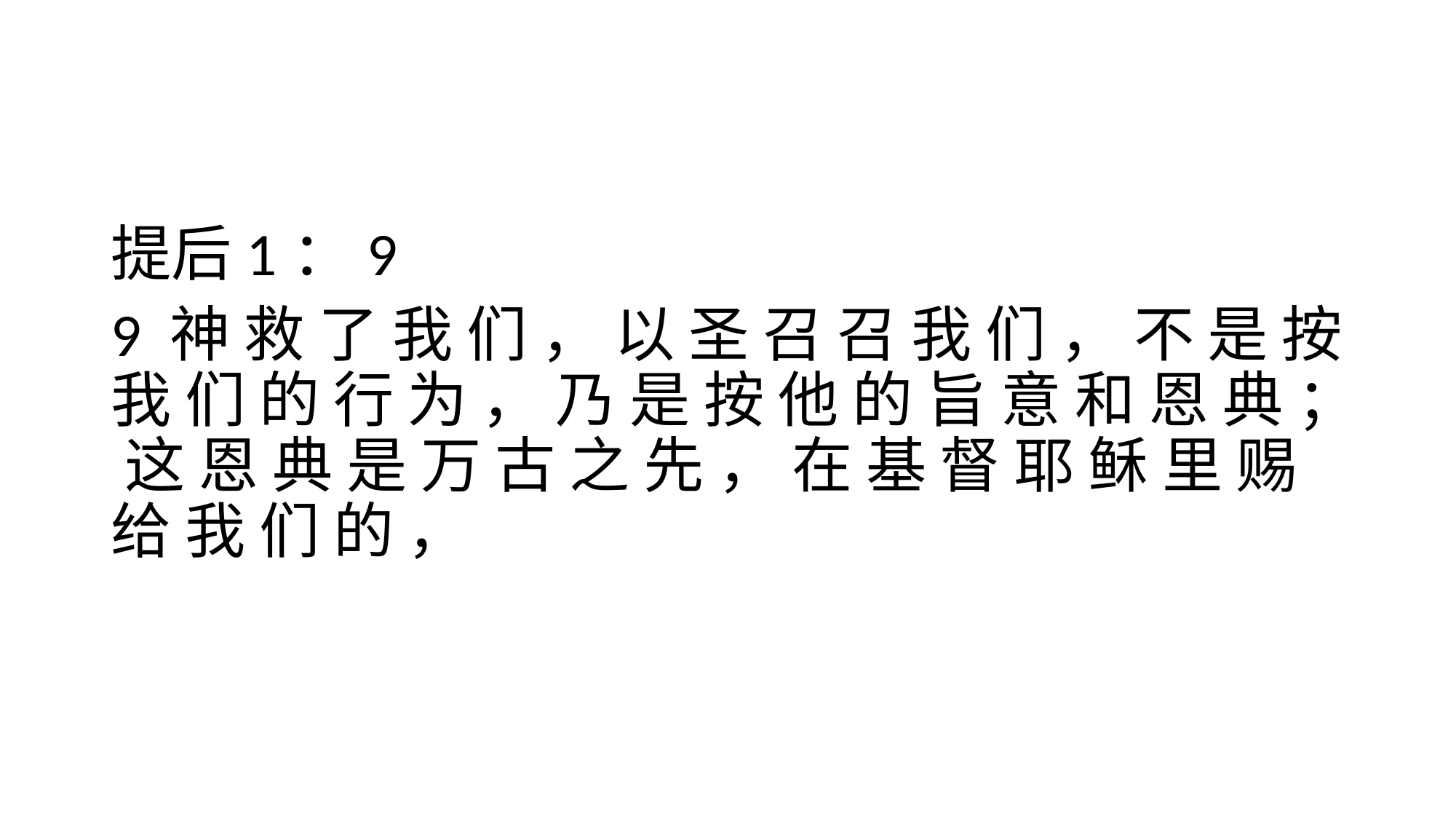

#
提后1：9
9 神 救 了 我 们 ， 以 圣 召 召 我 们 ， 不 是 按 我 们 的 行 为 ， 乃 是 按 他 的 旨 意 和 恩 典 ； 这 恩 典 是 万 古 之 先 ， 在 基 督 耶 稣 里 赐 给 我 们 的 ，